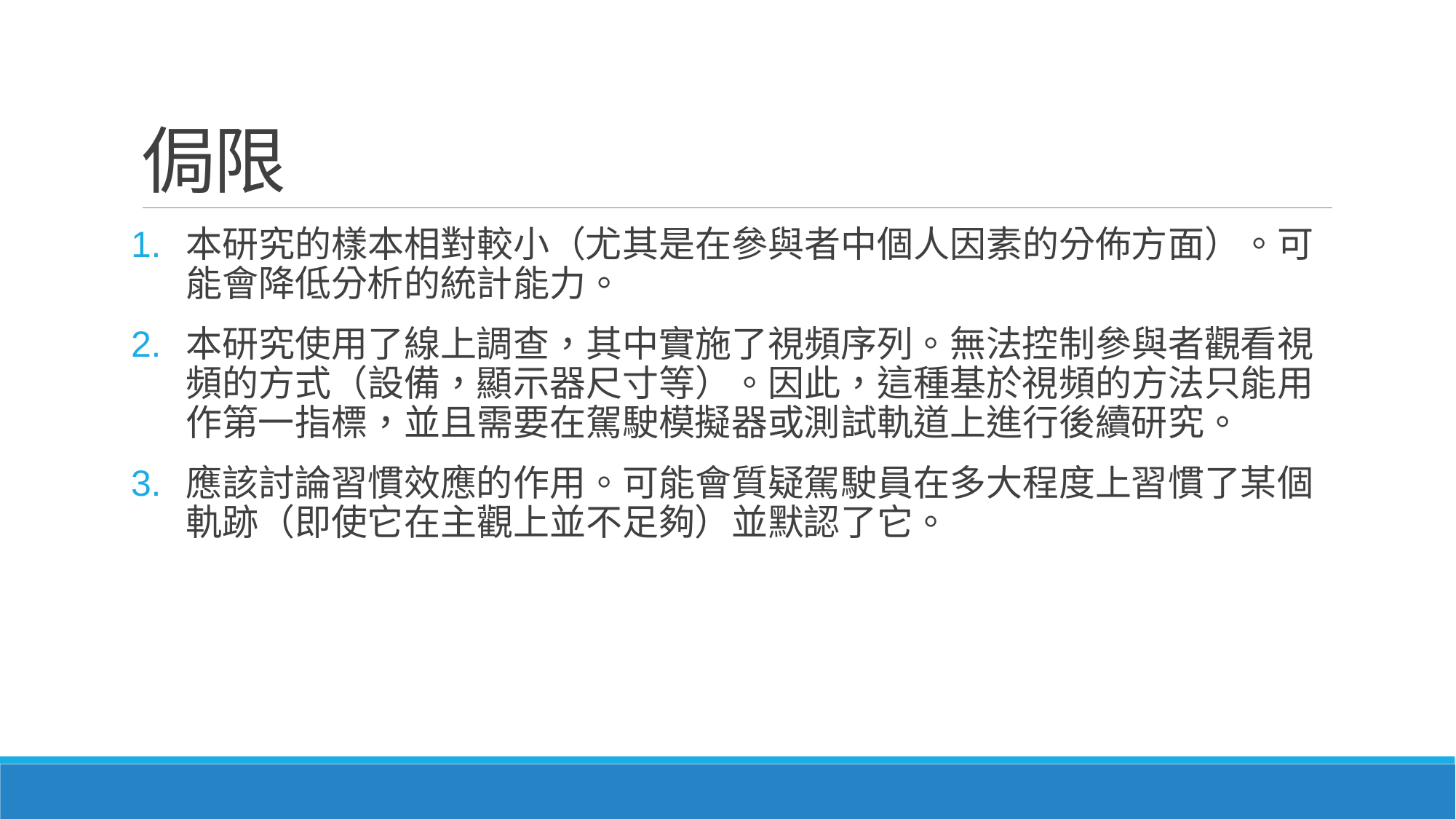

# 侷限
本研究的樣本相對較小（尤其是在參與者中個人因素的分佈方面）。可能會降低分析的統計能力。
本研究使用了線上調查，其中實施了視頻序列。無法控制參與者觀看視頻的方式（設備，顯示器尺寸等）。因此，這種基於視頻的方法只能用作第一指標，並且需要在駕駛模擬器或測試軌道上進行後續研究。
應該討論習慣效應的作用。可能會質疑駕駛員在多大程度上習慣了某個軌跡（即使它在主觀上並不足夠）並默認了它。